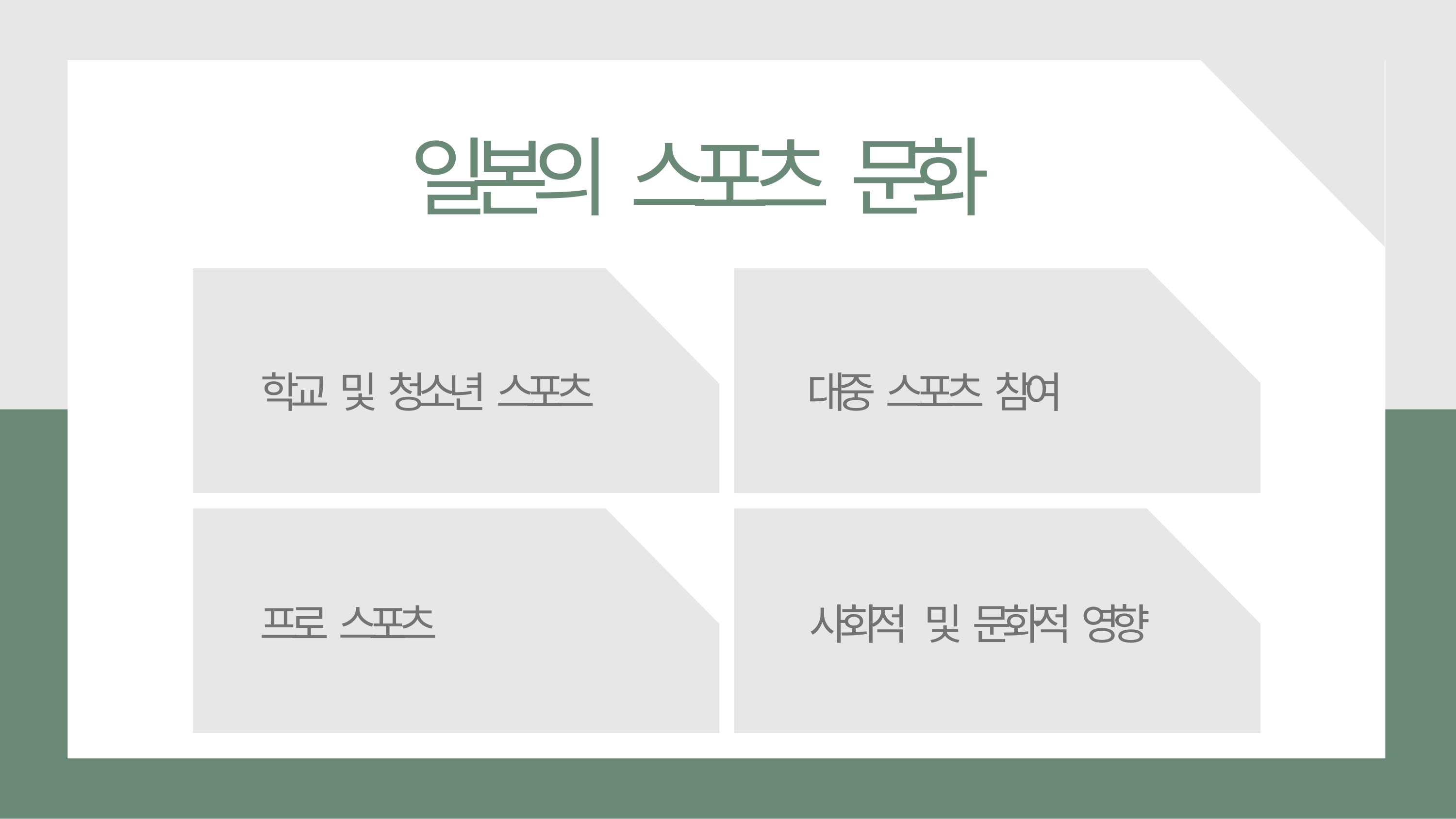

# 일본의 스포츠 문화

학교 및 청소년 스포츠

대중 스포츠 참여

프로 스포츠

사회적 및 문화적 영향